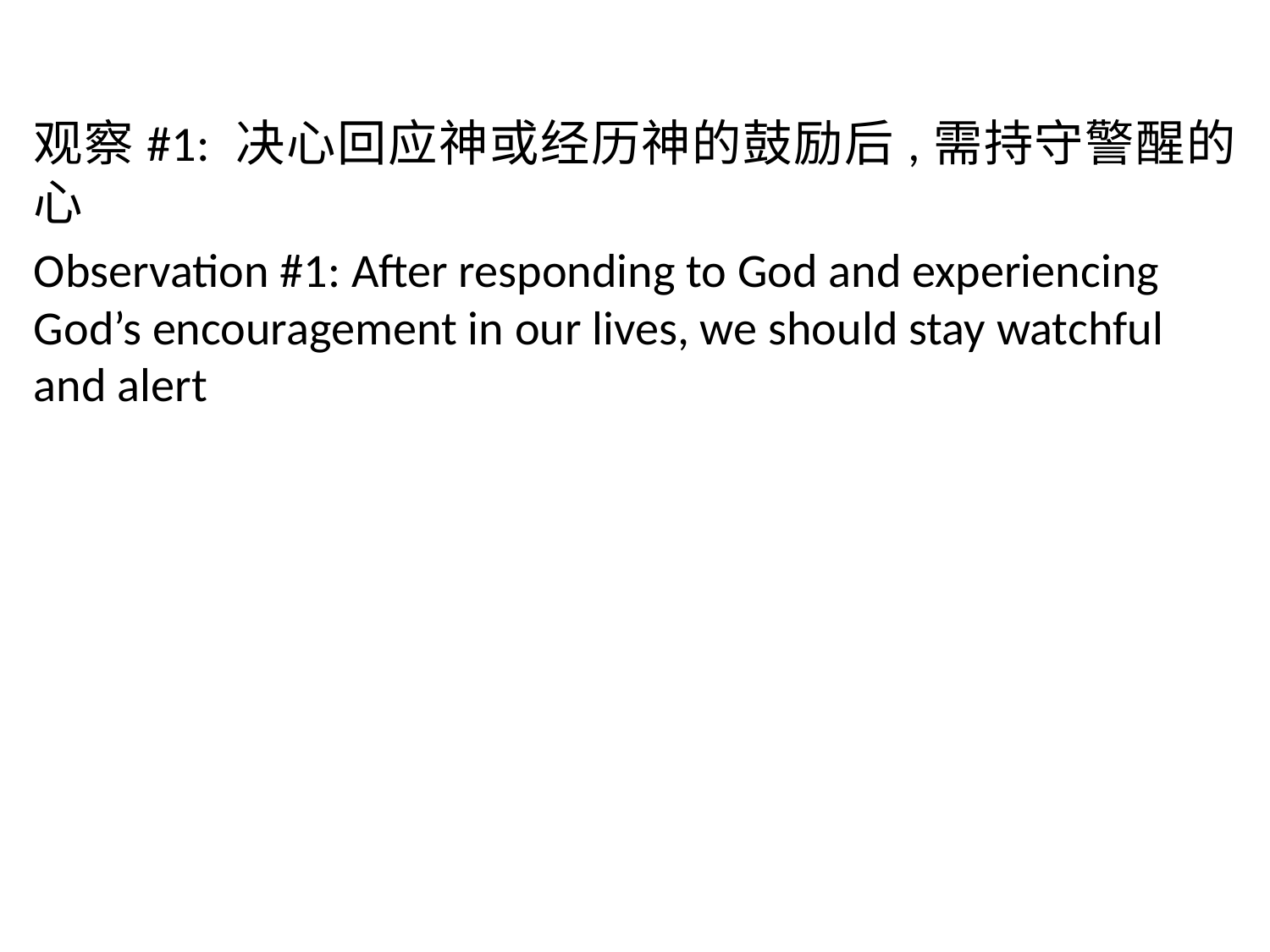

观察#1: 决心回应神或经历神的鼓励后,需持守警醒的心
Observation #1: After responding to God and experiencing God’s encouragement in our lives, we should stay watchful and alert